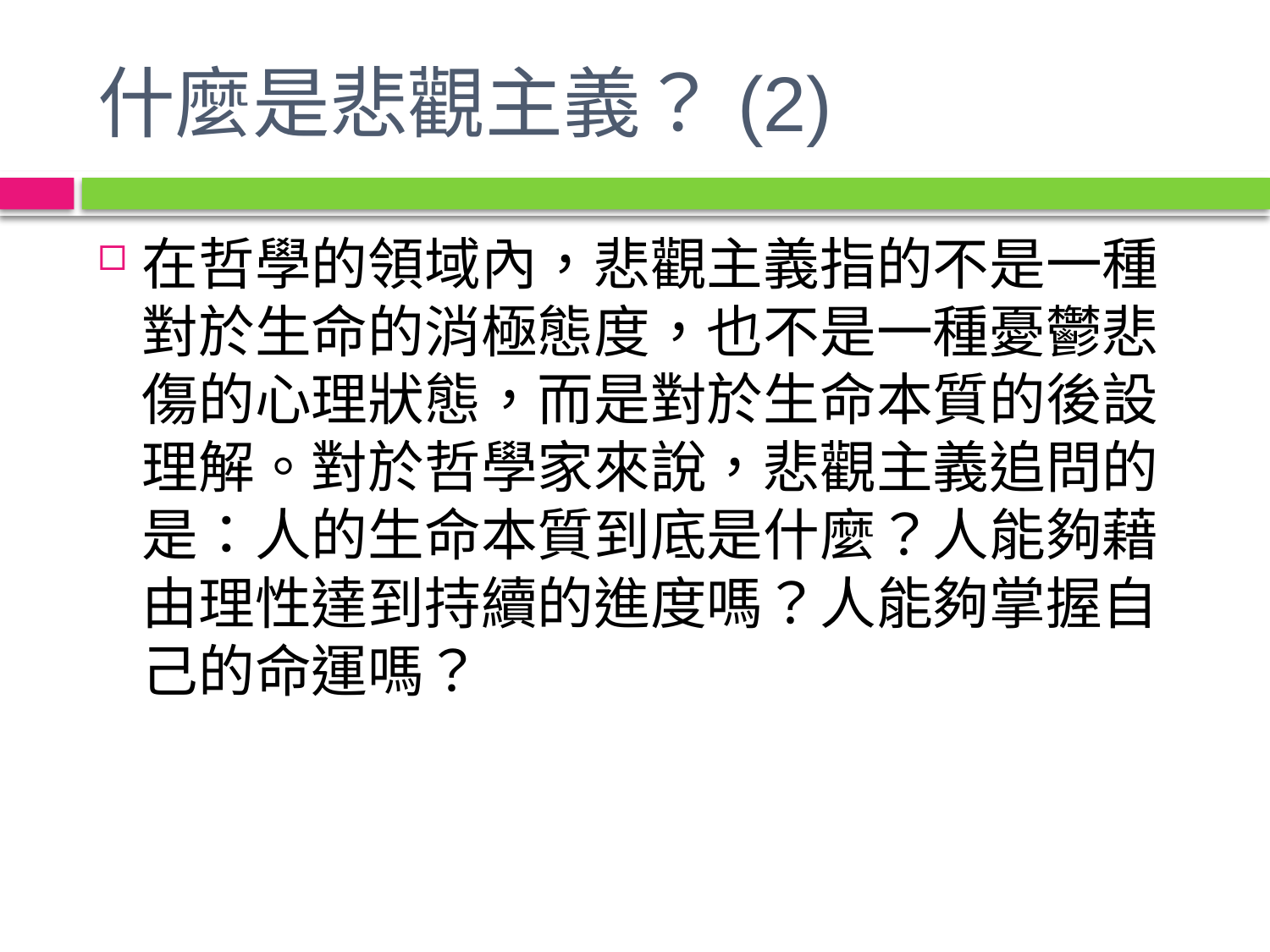

# 什麼是悲觀主義？(2)
在哲學的領域內，悲觀主義指的不是一種對於生命的消極態度，也不是一種憂鬱悲傷的心理狀態，而是對於生命本質的後設理解。對於哲學家來說，悲觀主義追問的是：人的生命本質到底是什麼？人能夠藉由理性達到持續的進度嗎？人能夠掌握自己的命運嗎？